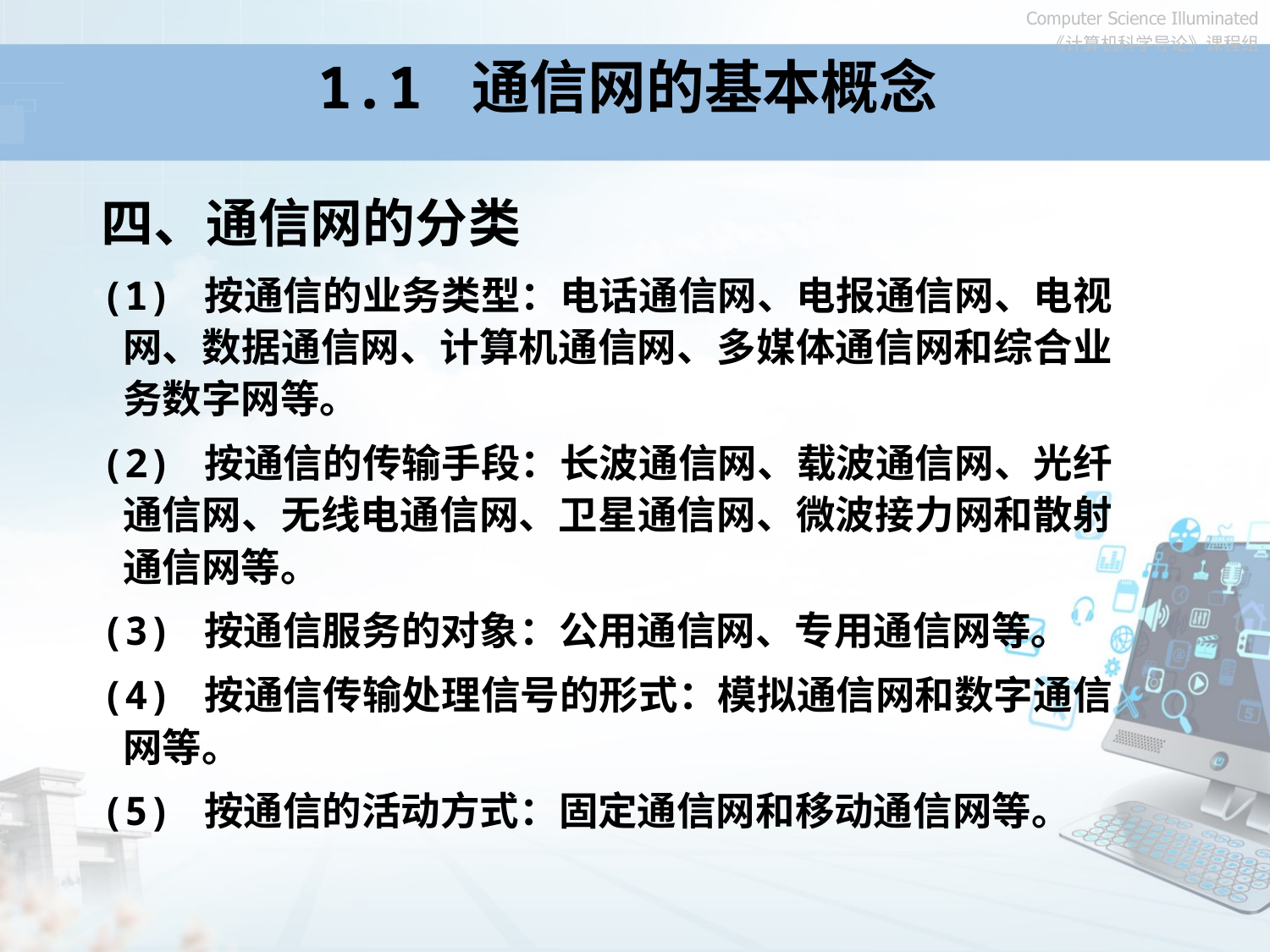

# 1.1 通信网的基本概念
四、通信网的分类
(1) 按通信的业务类型：电话通信网、电报通信网、电视网、数据通信网、计算机通信网、多媒体通信网和综合业务数字网等。
(2) 按通信的传输手段：长波通信网、载波通信网、光纤通信网、无线电通信网、卫星通信网、微波接力网和散射通信网等。
(3) 按通信服务的对象：公用通信网、专用通信网等。
(4) 按通信传输处理信号的形式：模拟通信网和数字通信网等。
(5) 按通信的活动方式：固定通信网和移动通信网等。